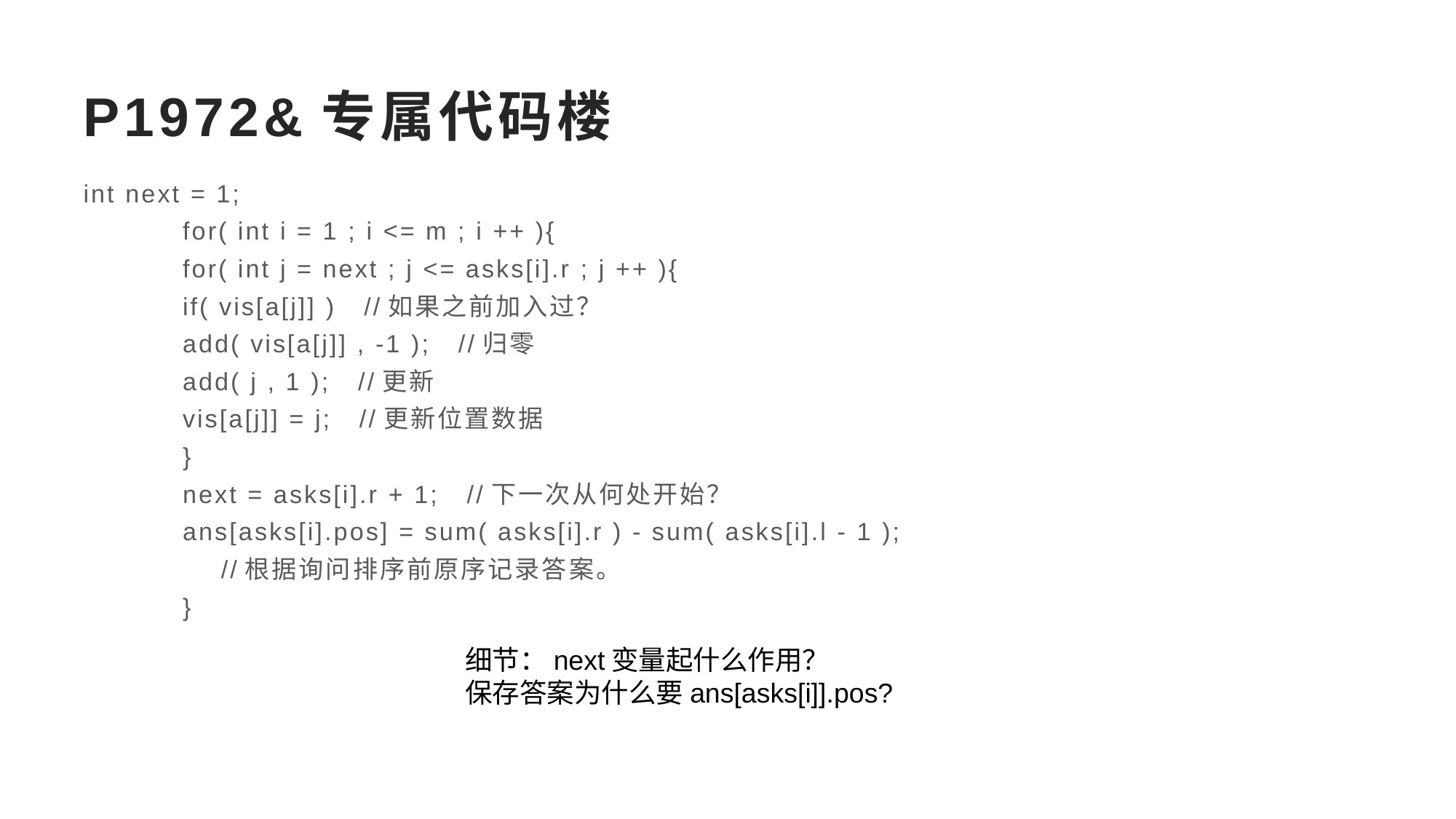

# P1972&专属代码楼
int next = 1;
	for( int i = 1 ; i <= m ; i ++ ){
		for( int j = next ; j <= asks[i].r ; j ++ ){
			if( vis[a[j]] )   //如果之前加入过？
				add( vis[a[j]] , -1 );   //归零
			add( j , 1 );   //更新
			vis[a[j]] = j;   //更新位置数据
		}
		next = asks[i].r + 1;   //下一次从何处开始？
		ans[asks[i].pos] = sum( asks[i].r ) - sum( asks[i].l - 1 );
               //根据询问排序前原序记录答案。
	}
细节：next变量起什么作用？
保存答案为什么要ans[asks[i]].pos?